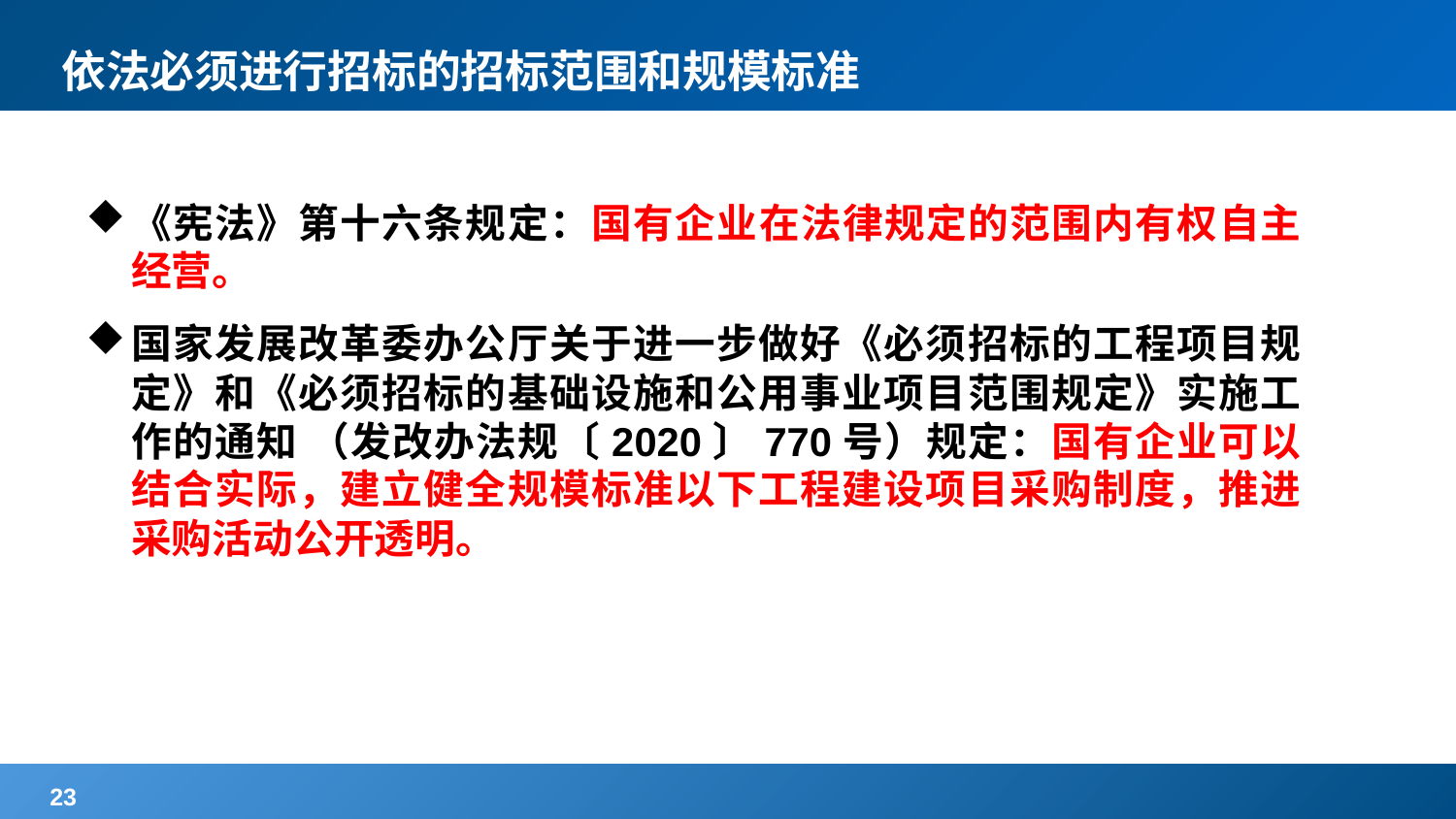

# 依法必须进行招标的招标范围和规模标准
《宪法》第十六条规定：国有企业在法律规定的范围内有权自主经营。
国家发展改革委办公厅关于进一步做好《必须招标的工程项目规定》和《必须招标的基础设施和公用事业项目范围规定》实施工作的通知 （发改办法规〔2020〕770号）规定：国有企业可以结合实际，建立健全规模标准以下工程建设项目采购制度，推进采购活动公开透明。